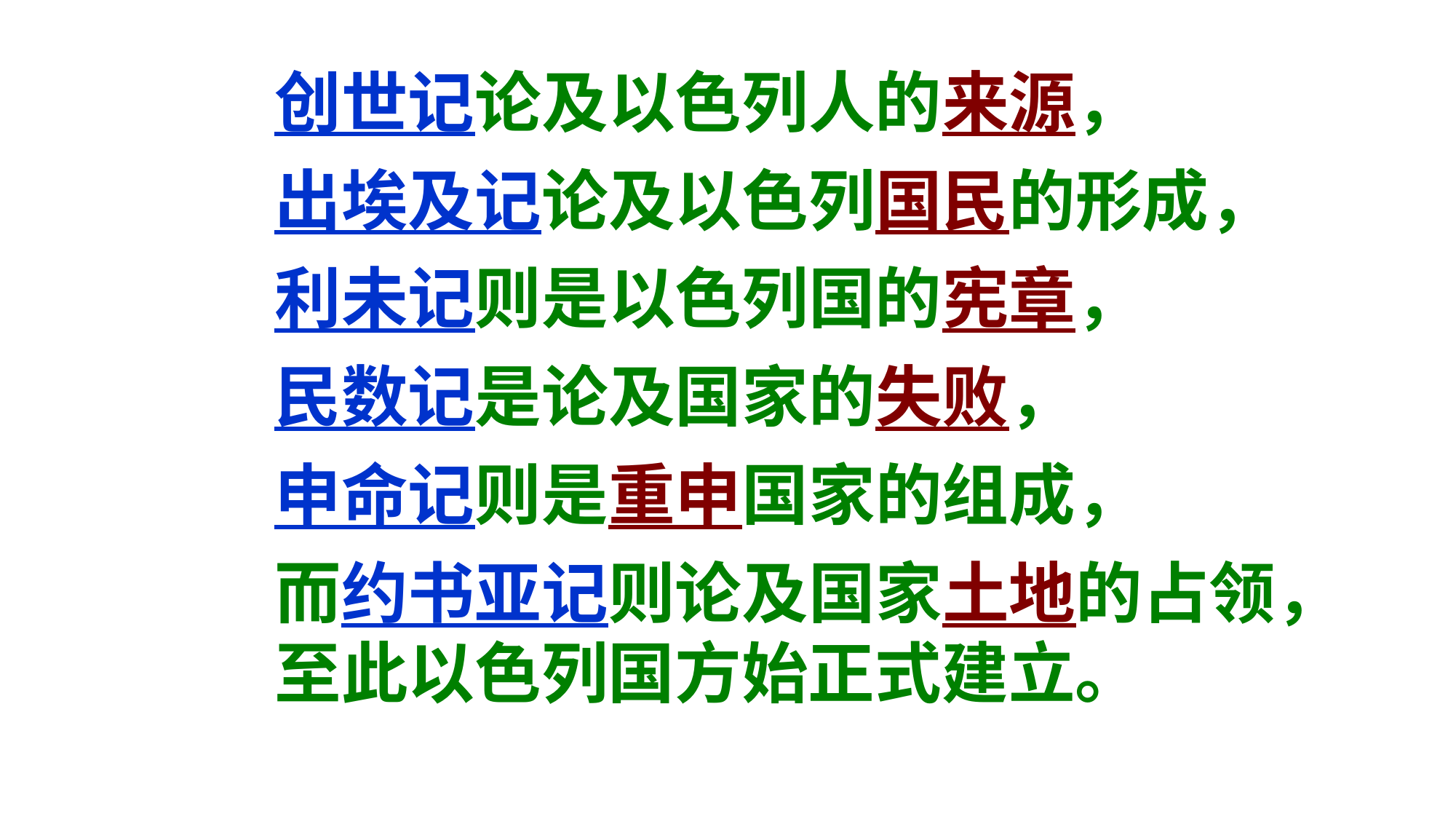

创世记论及以色列人的来源，
出埃及记论及以色列国民的形成，
利未记则是以色列国的宪章，
民数记是论及国家的失败，
申命记则是重申国家的组成，
而约书亚记则论及国家土地的占领，至此以色列国方始正式建立。